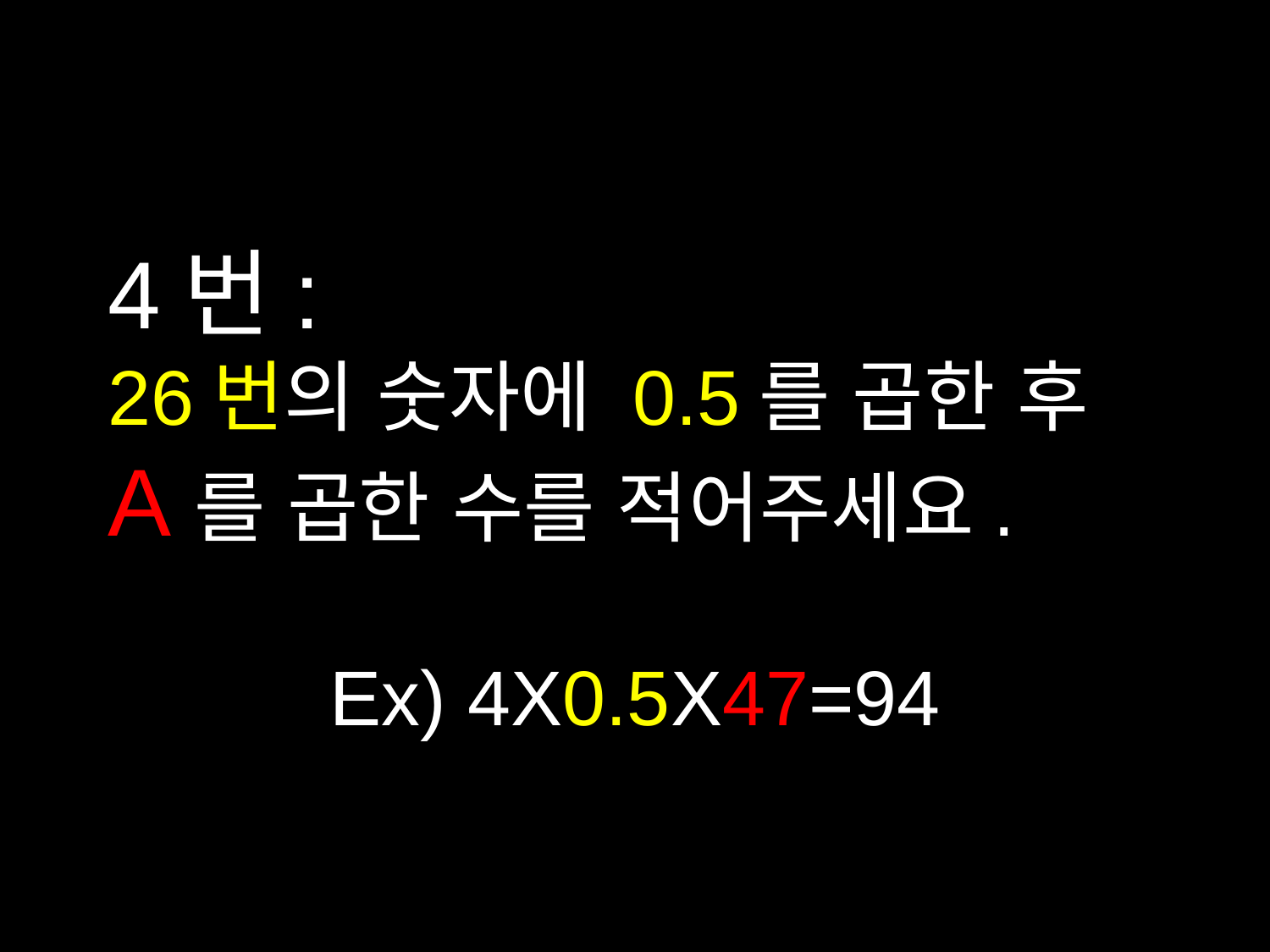

4번:
26번의 숫자에 0.5를 곱한 후 A를 곱한 수를 적어주세요.

Ex) 4X0.5X47=94